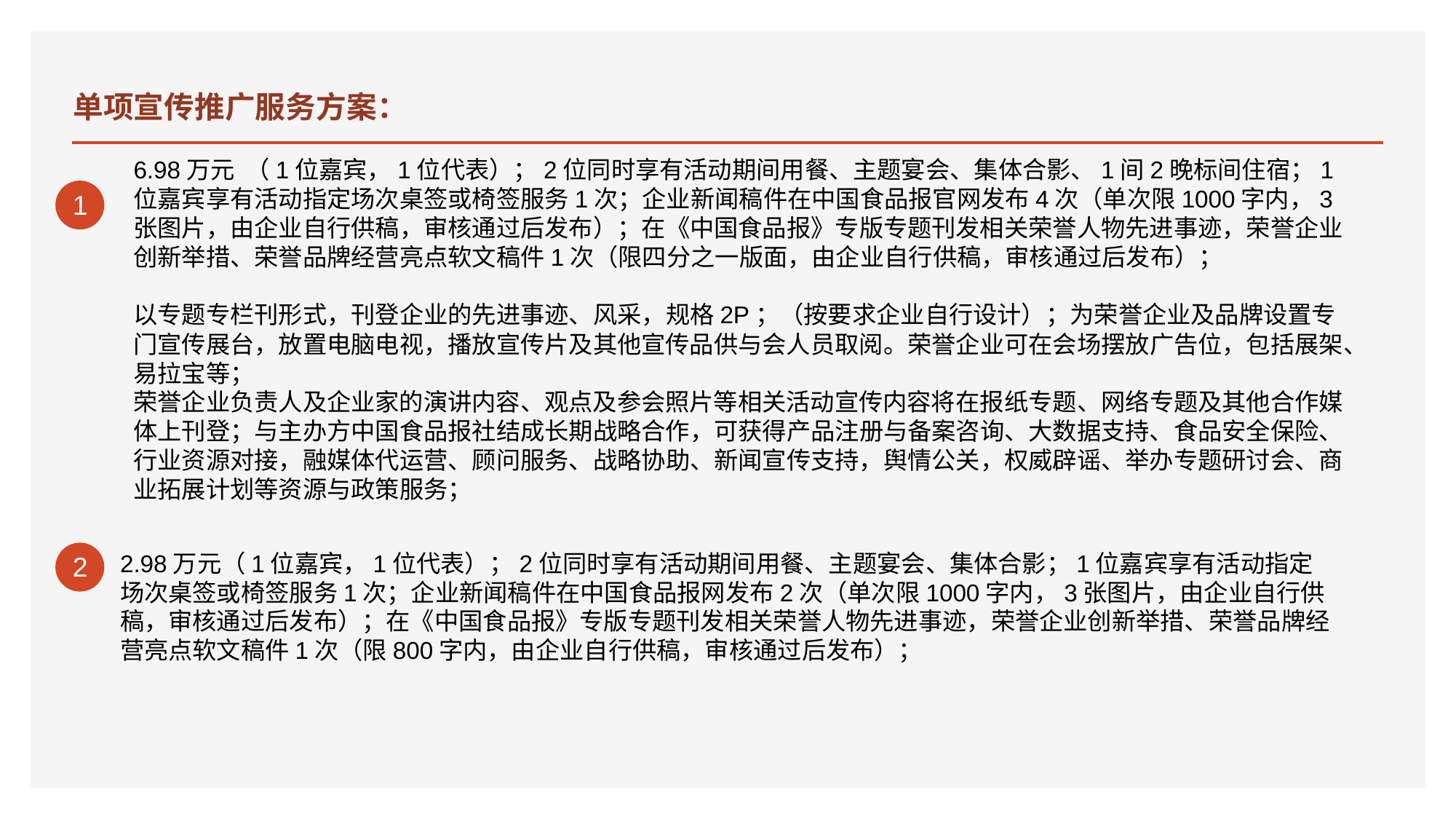

# 单项宣传推广服务方案：
6.98万元  （1位嘉宾，1位代表）；2位同时享有活动期间用餐、主题宴会、集体合影、1间2晚标间住宿；1位嘉宾享有活动指定场次桌签或椅签服务1次；企业新闻稿件在中国食品报官网发布4次（单次限1000字内，3张图片，由企业自行供稿，审核通过后发布）；在《中国食品报》专版专题刊发相关荣誉人物先进事迹，荣誉企业创新举措、荣誉品牌经营亮点软文稿件1次（限四分之一版面，由企业自行供稿，审核通过后发布）；

以专题专栏刊形式，刊登企业的先进事迹、风采，规格2P；（按要求企业自行设计）；为荣誉企业及品牌设置专门宣传展台，放置电脑电视，播放宣传片及其他宣传品供与会人员取阅。荣誉企业可在会场摆放广告位，包括展架、易拉宝等；
荣誉企业负责人及企业家的演讲内容、观点及参会照片等相关活动宣传内容将在报纸专题、网络专题及其他合作媒体上刊登；与主办方中国食品报社结成长期战略合作，可获得产品注册与备案咨询、大数据支持、食品安全保险、行业资源对接，融媒体代运营、顾问服务、战略协助、新闻宣传支持，舆情公关，权威辟谣、举办专题研讨会、商业拓展计划等资源与政策服务；

1

2.98万元（1位嘉宾，1位代表）；2位同时享有活动期间用餐、主题宴会、集体合影；1位嘉宾享有活动指定场次桌签或椅签服务1次；企业新闻稿件在中国食品报网发布2次（单次限1000字内，3张图片，由企业自行供稿，审核通过后发布）；在《中国食品报》专版专题刊发相关荣誉人物先进事迹，荣誉企业创新举措、荣誉品牌经营亮点软文稿件1次（限800字内，由企业自行供稿，审核通过后发布）；

2